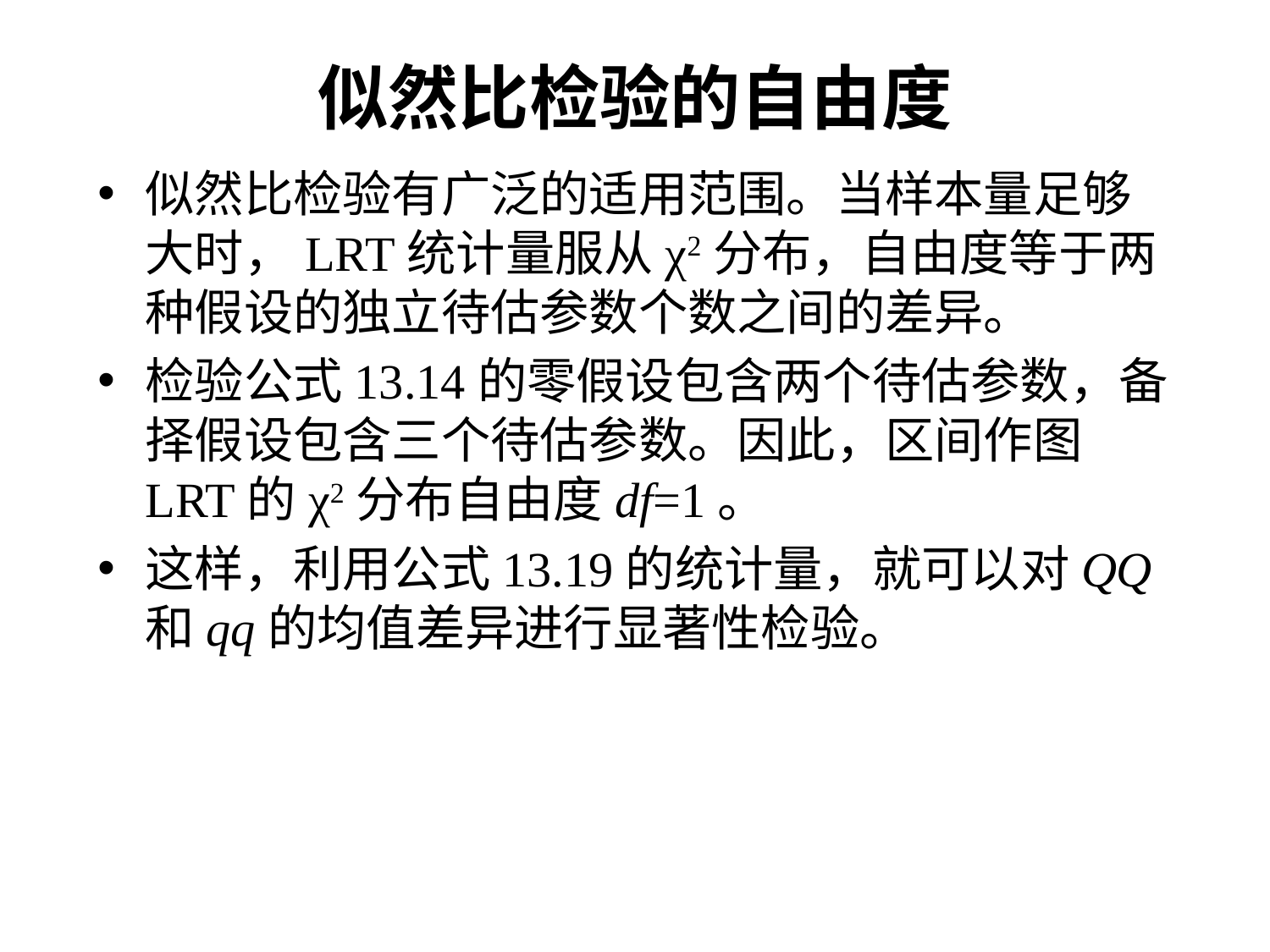

# 似然比检验的自由度
似然比检验有广泛的适用范围。当样本量足够大时，LRT统计量服从χ2分布，自由度等于两种假设的独立待估参数个数之间的差异。
检验公式13.14的零假设包含两个待估参数，备择假设包含三个待估参数。因此，区间作图LRT的χ2分布自由度df=1。
这样，利用公式13.19的统计量，就可以对QQ和qq的均值差异进行显著性检验。